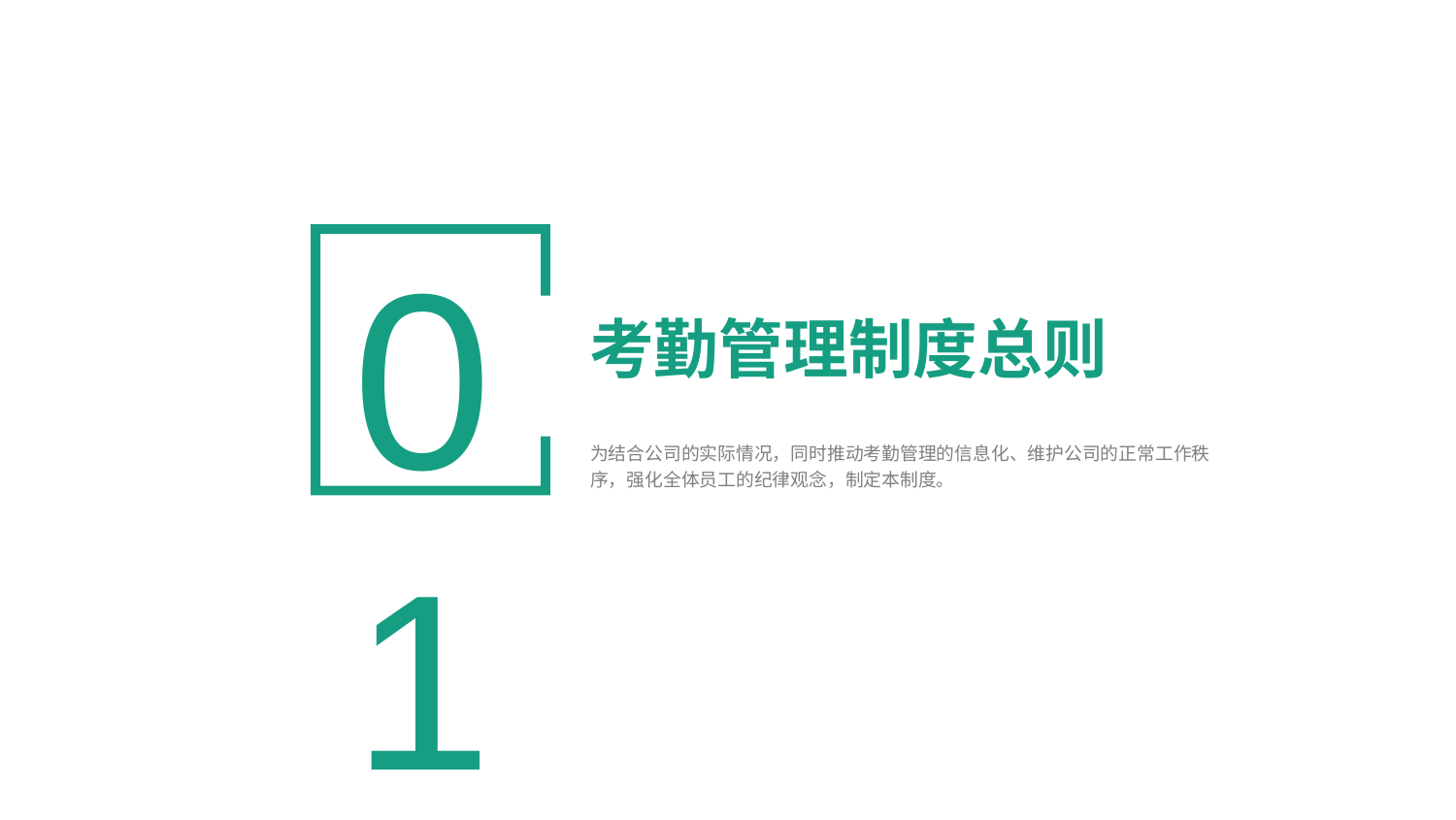

01

考勤管理制度总则
为结合公司的实际情况，同时推动考勤管理的信息化、维护公司的正常工作秩序，强化全体员工的纪律观念，制定本制度。